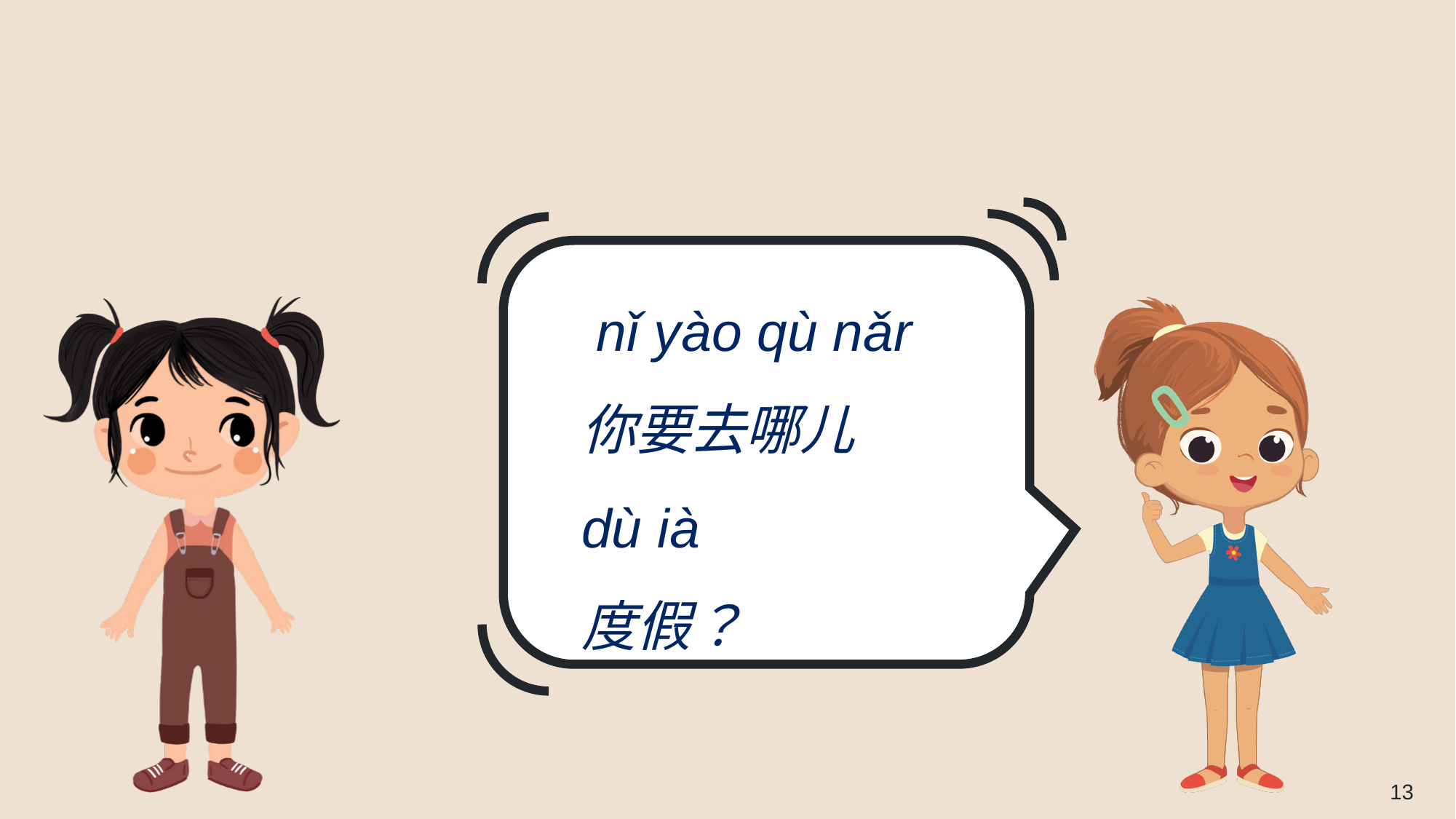

# nǐ yào qù nǎr 你要去哪儿 dù ià 度假？ (2)

13